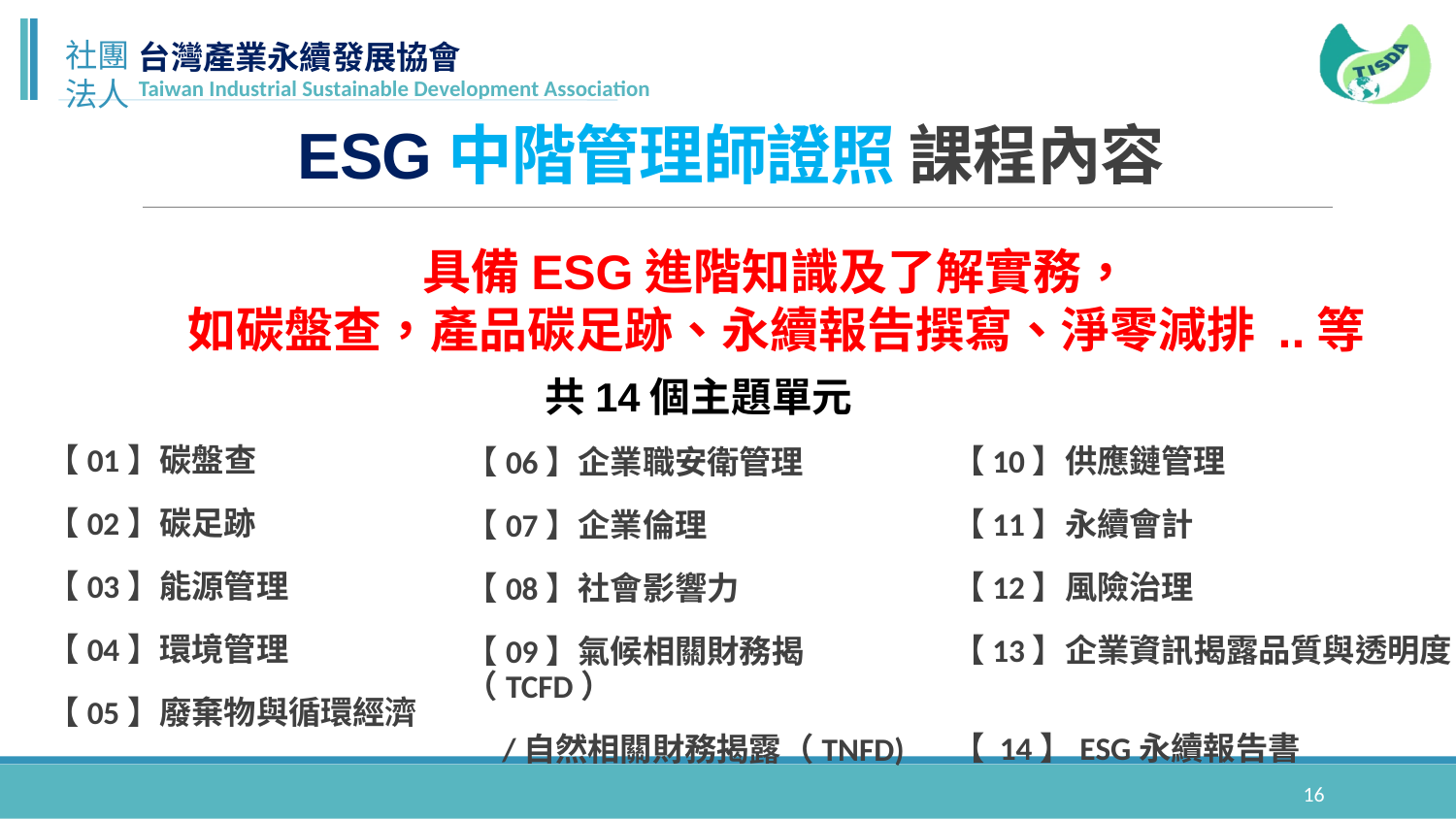

# ESG中階管理師證照 課程內容
具備ESG進階知識及了解實務，
如碳盤查，產品碳足跡、永續報告撰寫、淨零減排 ..等

共14個主題單元
【01】碳盤查
【02】碳足跡
【03】能源管理
【04】環境管理
【05】廢棄物與循環經濟
【10】供應鏈管理
【11】永續會計
【12】風險治理
【13】企業資訊揭露品質與透明度
【 14】ESG永續報告書
【06】企業職安衛管理
【07】企業倫理
【08】社會影響力
【09】氣候相關財務揭（TCFD）
     /自然相關財務揭露（TNFD)
16